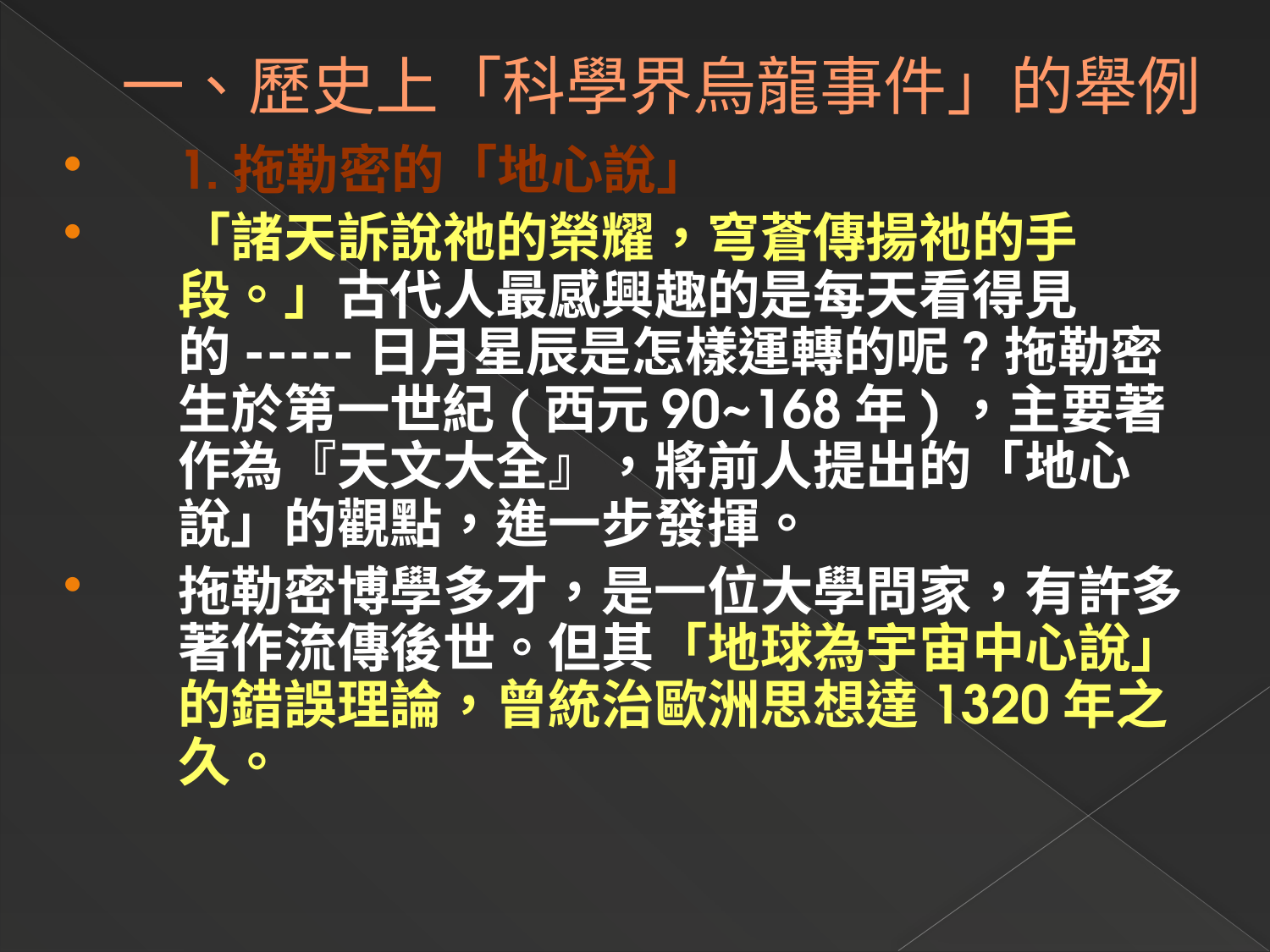

# 一、歷史上「科學界烏龍事件」的舉例
1.拖勒密的「地心說」
「諸天訴說祂的榮耀，穹蒼傳揚祂的手段。」古代人最感興趣的是每天看得見的-----日月星辰是怎樣運轉的呢?拖勒密生於第一世紀(西元90~168年)，主要著作為『天文大全』，將前人提出的「地心說」的觀點，進一步發揮。
拖勒密博學多才，是一位大學問家，有許多著作流傳後世。但其「地球為宇宙中心說」的錯誤理論，曾統治歐洲思想達1320年之久。